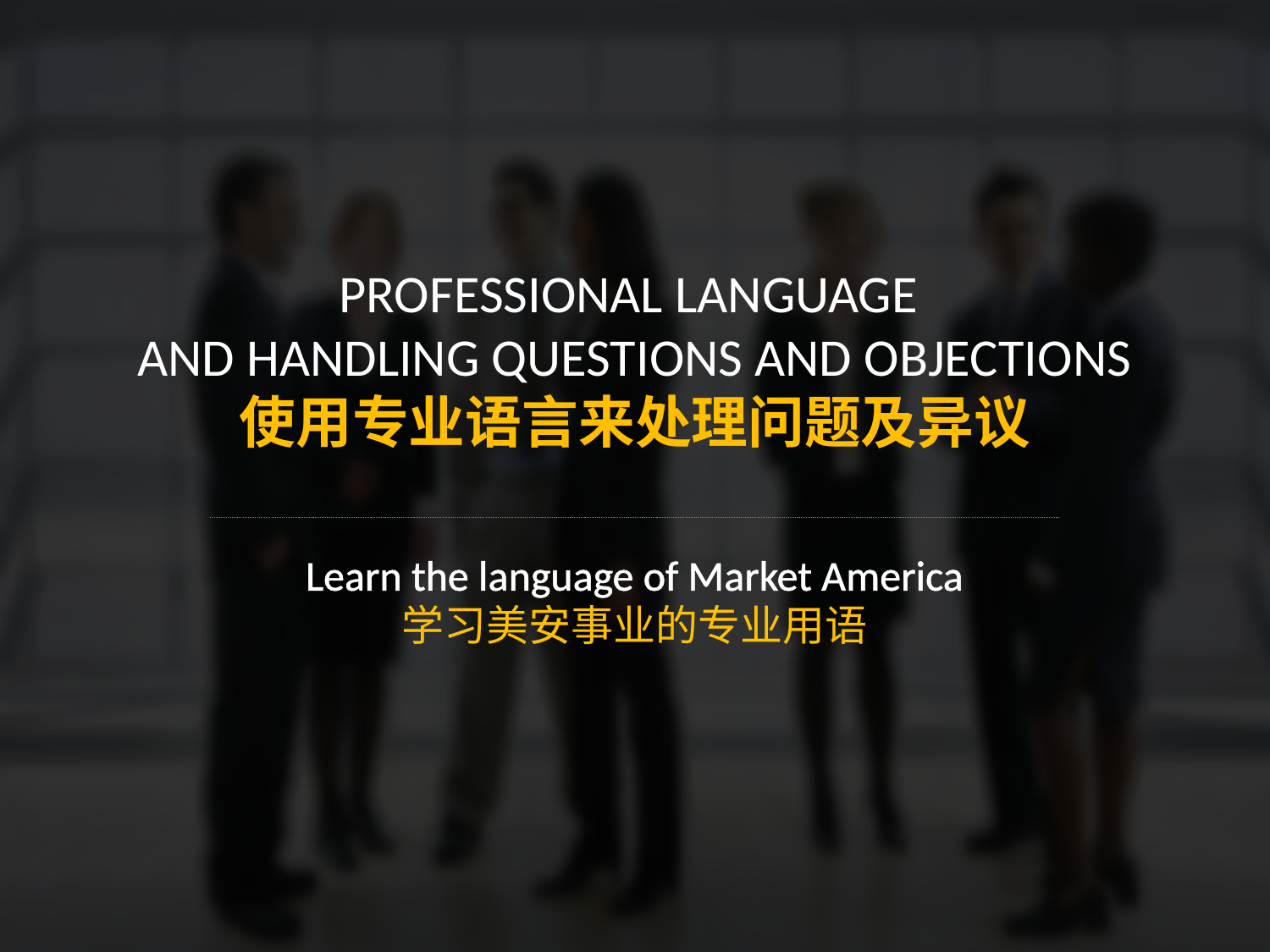

Professional Language
and Handling Questions and Objections
使用专业语言来处理问题及异议

Learn the language of Market America
学习美安事业的专业用语